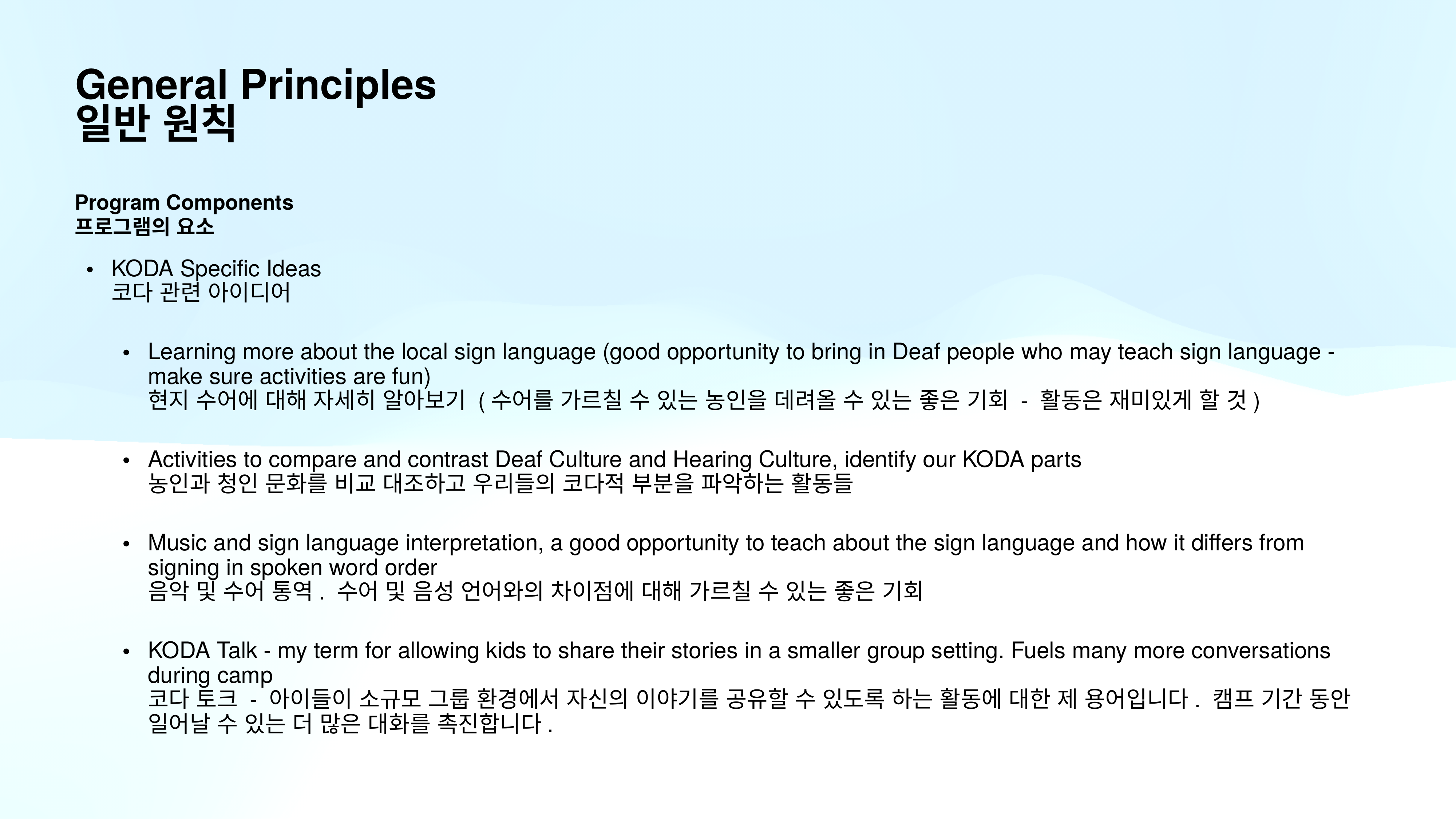

# General Principles 일반 원칙
Program Components
프로그램의 요소
KODA Specific Ideas
코다 관련 아이디어
Learning more about the local sign language (good opportunity to bring in Deaf people who may teach sign language - make sure activities are fun)
현지 수어에 대해 자세히 알아보기 (수어를 가르칠 수 있는 농인을 데려올 수 있는 좋은 기회 - 활동은 재미있게 할 것)
Activities to compare and contrast Deaf Culture and Hearing Culture, identify our KODA parts
농인과 청인 문화를 비교 대조하고 우리들의 코다적 부분을 파악하는 활동들
Music and sign language interpretation, a good opportunity to teach about the sign language and how it differs from signing in spoken word order
음악 및 수어 통역. 수어 및 음성 언어와의 차이점에 대해 가르칠 수 있는 좋은 기회
KODA Talk - my term for allowing kids to share their stories in a smaller group setting. Fuels many more conversations during camp
코다 토크 - 아이들이 소규모 그룹 환경에서 자신의 이야기를 공유할 수 있도록 하는 활동에 대한 제 용어입니다. 캠프 기간 동안 일어날 수 있는 더 많은 대화를 촉진합니다.